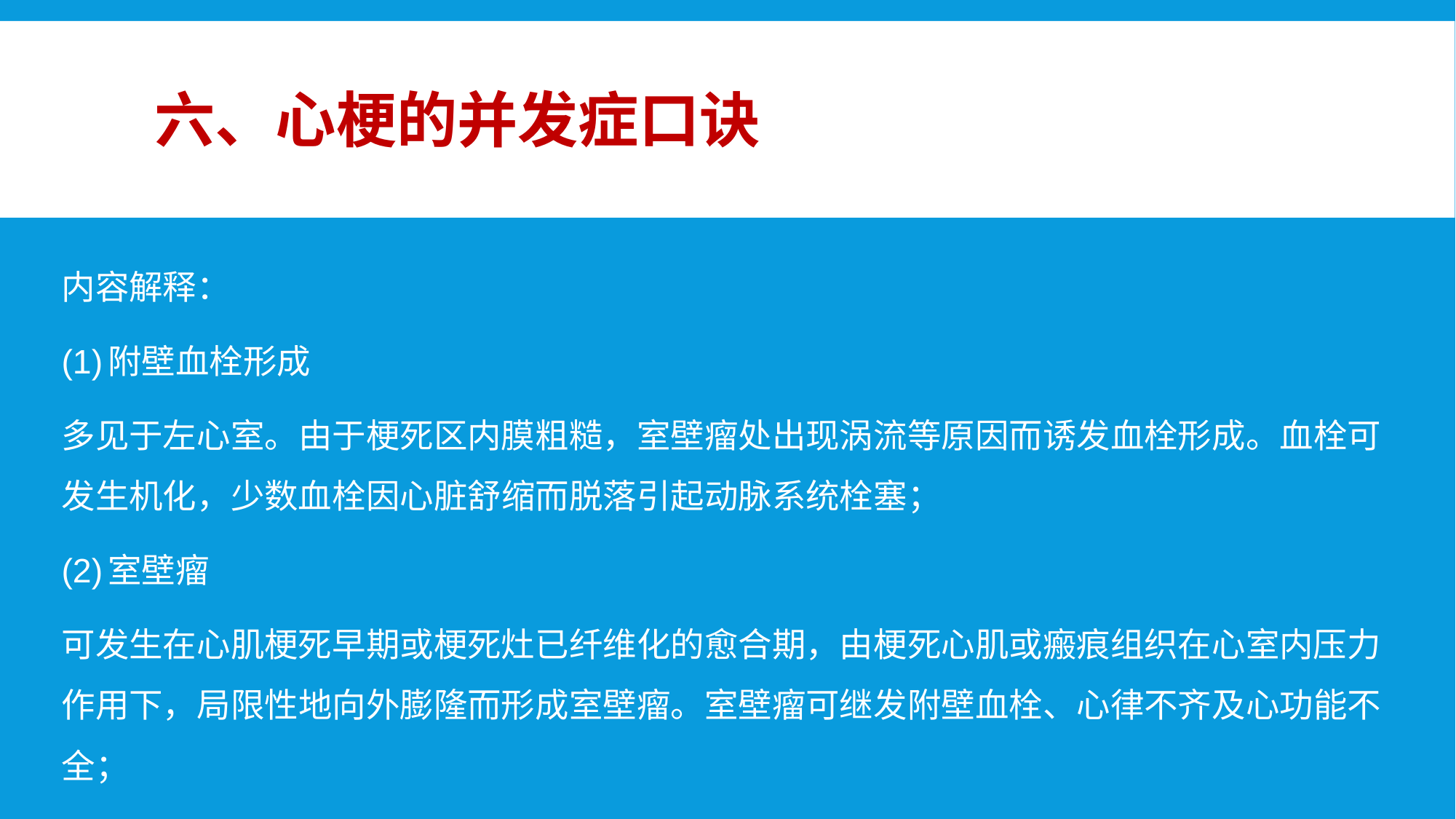

# 六、心梗的并发症口诀
内容解释：
(1)附壁血栓形成
多见于左心室。由于梗死区内膜粗糙，室壁瘤处出现涡流等原因而诱发血栓形成。血栓可发生机化，少数血栓因心脏舒缩而脱落引起动脉系统栓塞；
(2)室壁瘤
可发生在心肌梗死早期或梗死灶已纤维化的愈合期，由梗死心肌或瘢痕组织在心室内压力作用下，局限性地向外膨隆而形成室壁瘤。室壁瘤可继发附壁血栓、心律不齐及心功能不全；